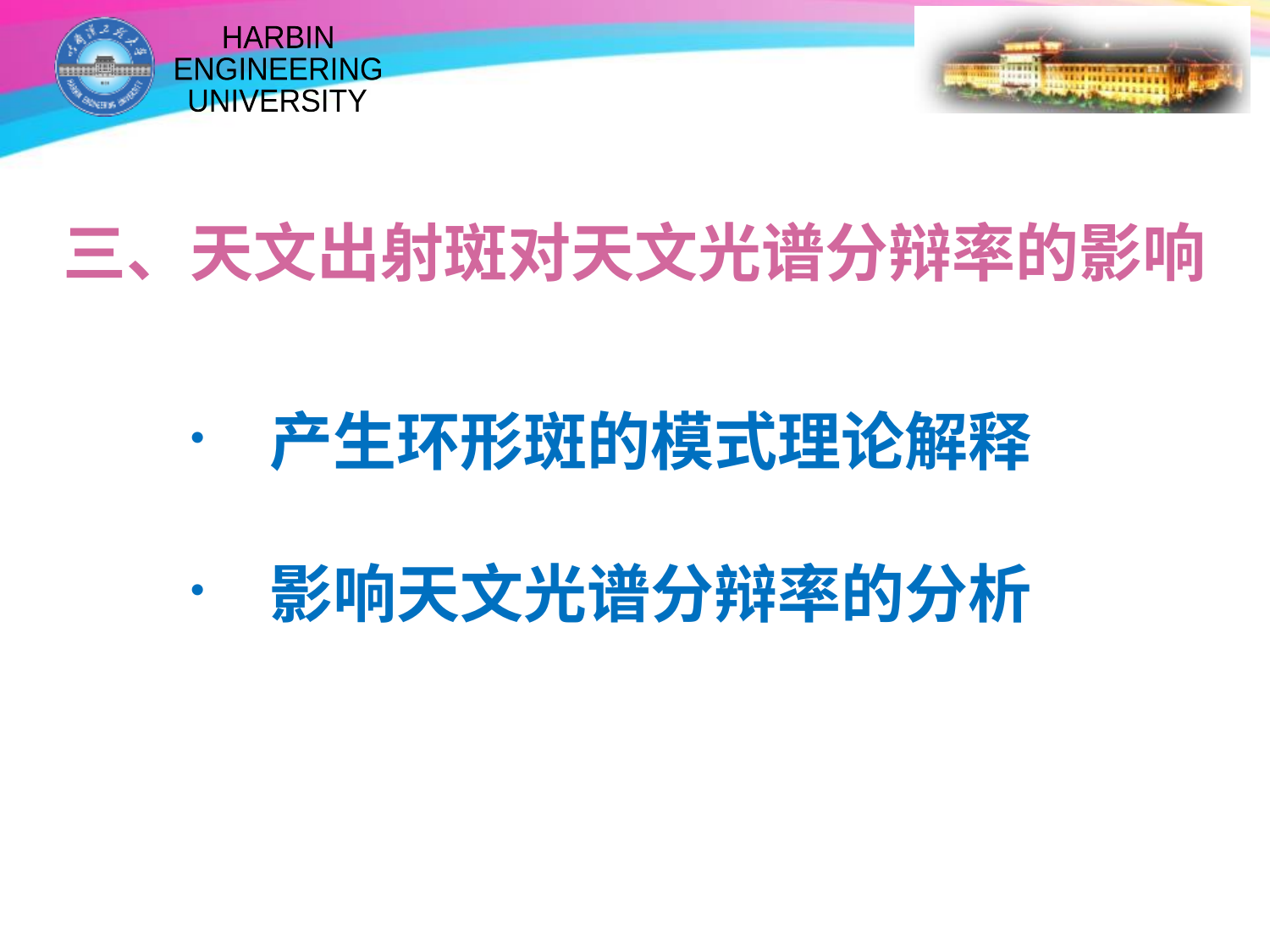

三、天文出射斑对天文光谱分辩率的影响
产生环形斑的模式理论解释

影响天文光谱分辩率的分析